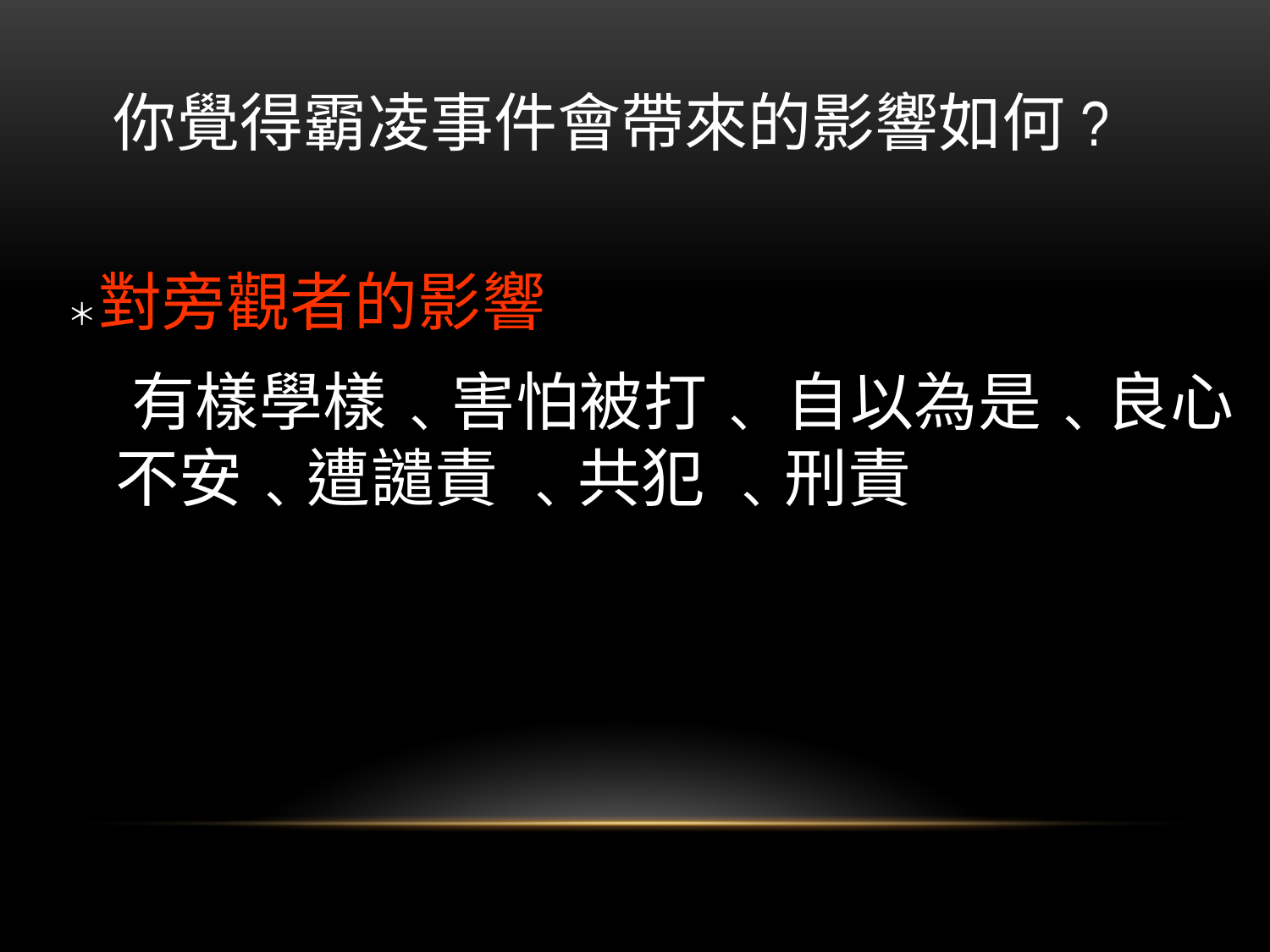

你覺得霸凌事件會帶來的影響如何?
＊對旁觀者的影響
　有樣學樣﹑害怕被打﹑ 自以為是﹑良心不安﹑遭譴責 ﹑共犯 ﹑刑責